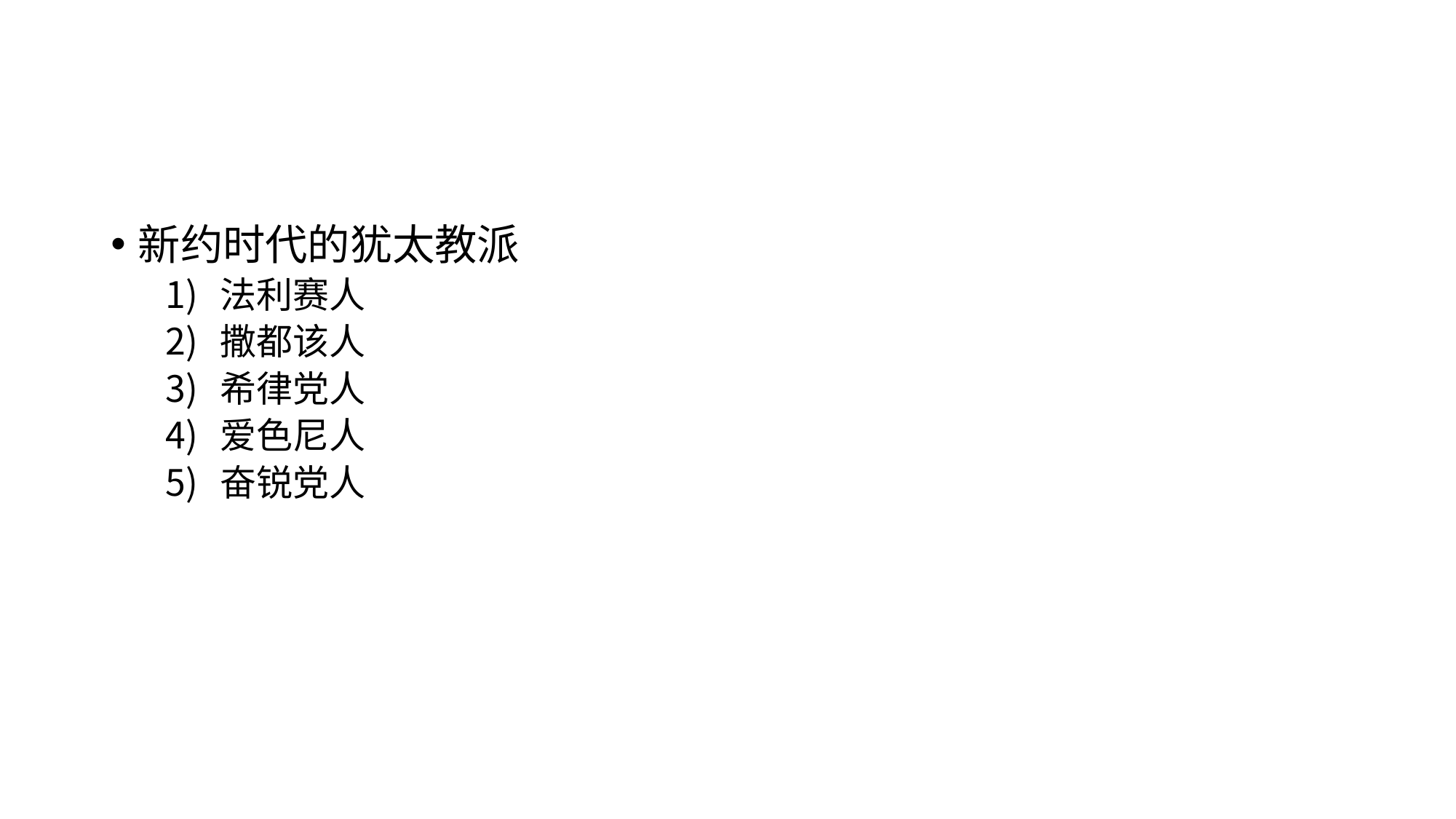

#
新约时代的犹太教派
法利赛人
撒都该人
希律党人
爱色尼人
奋锐党人